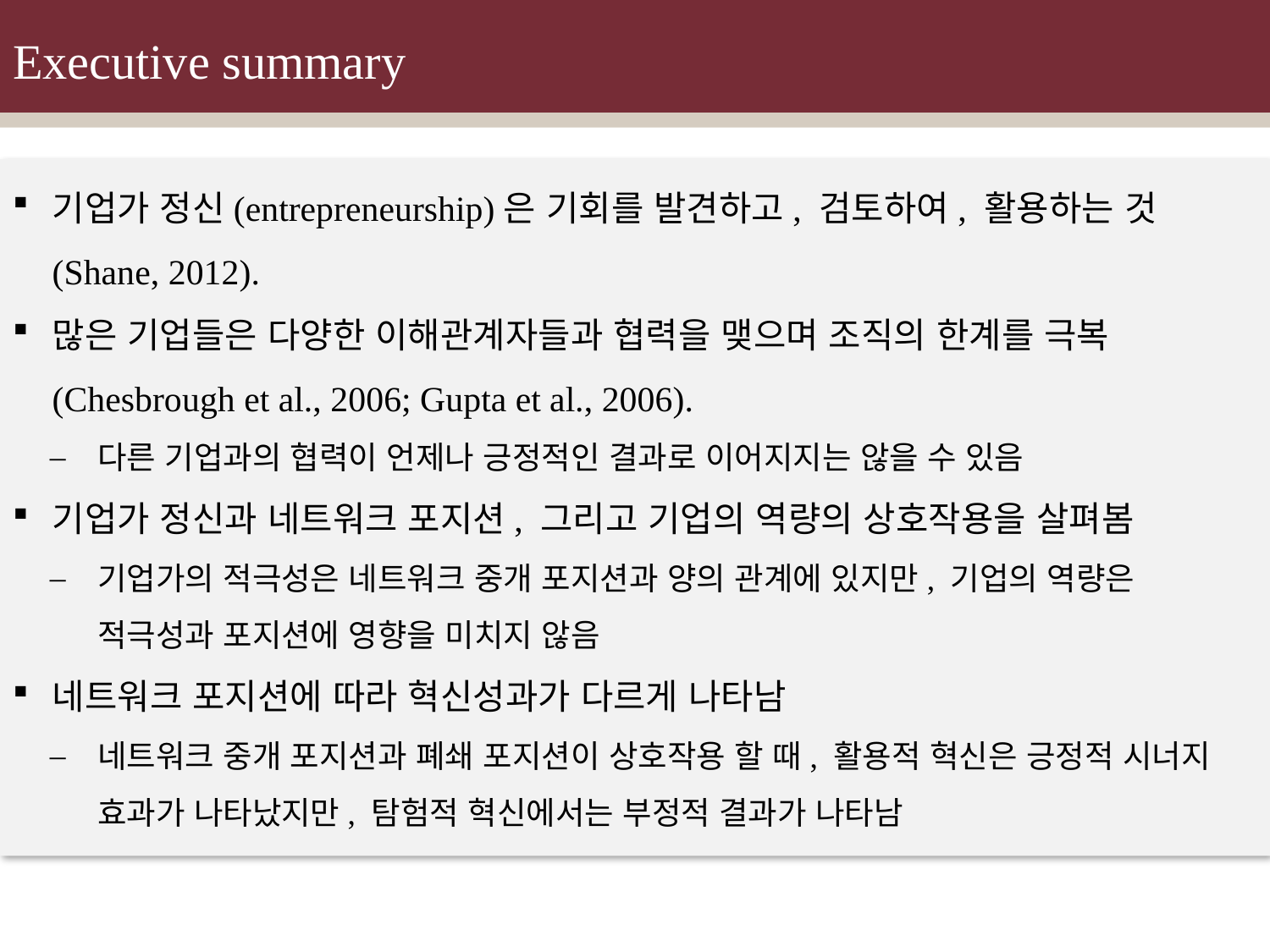

# Executive summary

기업가 정신(entrepreneurship)은 기회를 발견하고, 검토하여, 활용하는 것(Shane, 2012).
많은 기업들은 다양한 이해관계자들과 협력을 맺으며 조직의 한계를 극복(Chesbrough et al., 2006; Gupta et al., 2006).
다른 기업과의 협력이 언제나 긍정적인 결과로 이어지지는 않을 수 있음
기업가 정신과 네트워크 포지션, 그리고 기업의 역량의 상호작용을 살펴봄
기업가의 적극성은 네트워크 중개 포지션과 양의 관계에 있지만, 기업의 역량은 적극성과 포지션에 영향을 미치지 않음
네트워크 포지션에 따라 혁신성과가 다르게 나타남
네트워크 중개 포지션과 폐쇄 포지션이 상호작용 할 때, 활용적 혁신은 긍정적 시너지 효과가 나타났지만, 탐험적 혁신에서는 부정적 결과가 나타남